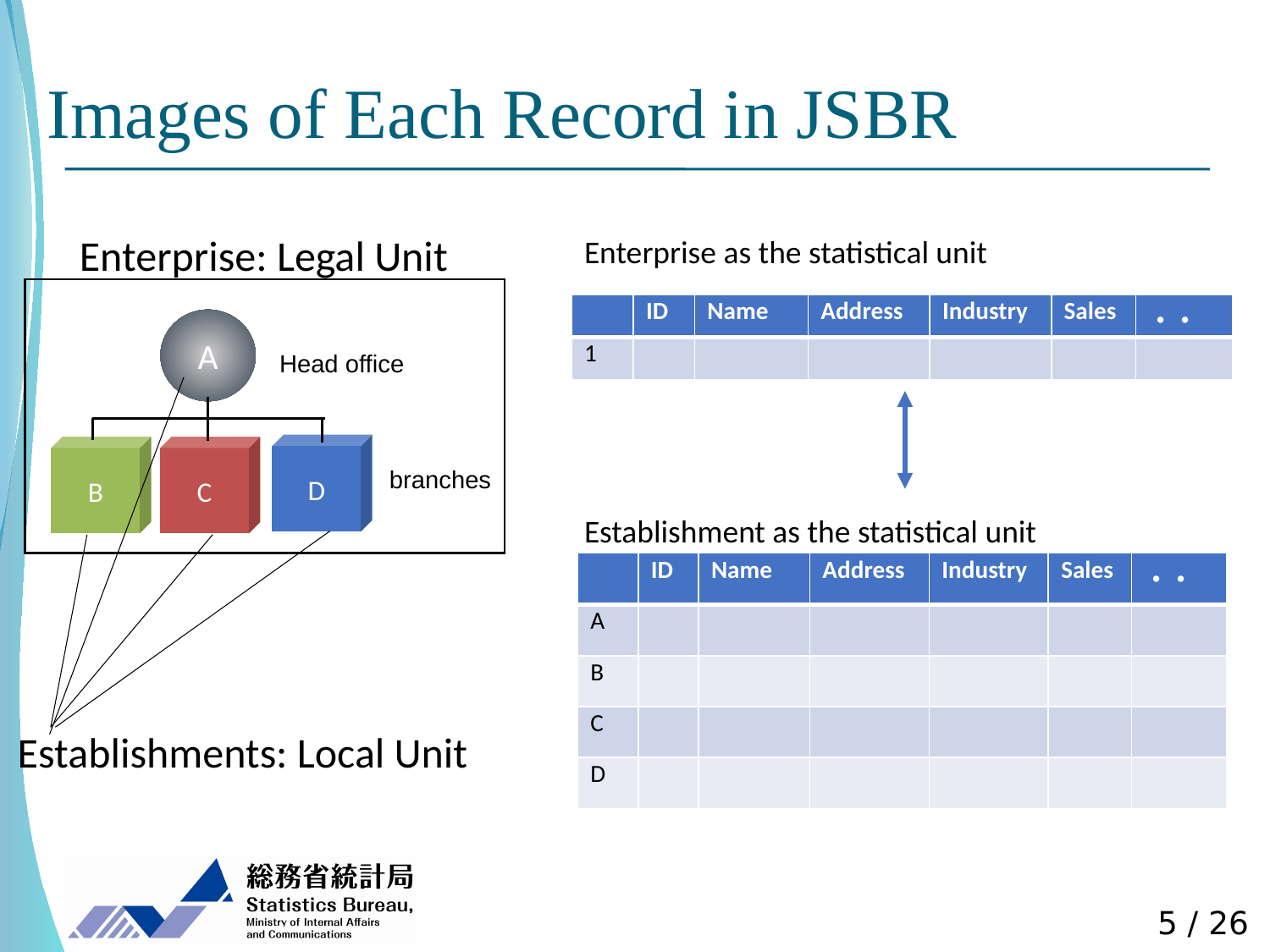

# Images of Each Record in JSBR
Enterprise: Legal Unit
Enterprise as the statistical unit

|  | ID | Name | Address | Industry | Sales | ・・ |
| --- | --- | --- | --- | --- | --- | --- |
| 1 |  |  |  |  |  |  |
A
D
C
Head office
branches
B
Establishment as the statistical unit
|  | ID | Name | Address | Industry | Sales | ・・ |
| --- | --- | --- | --- | --- | --- | --- |
| A |  |  |  |  |  |  |
| B |  |  |  |  |  |  |
| C |  |  |  |  |  |  |
| D |  |  |  |  |  |  |
Establishments: Local Unit
5 / 26